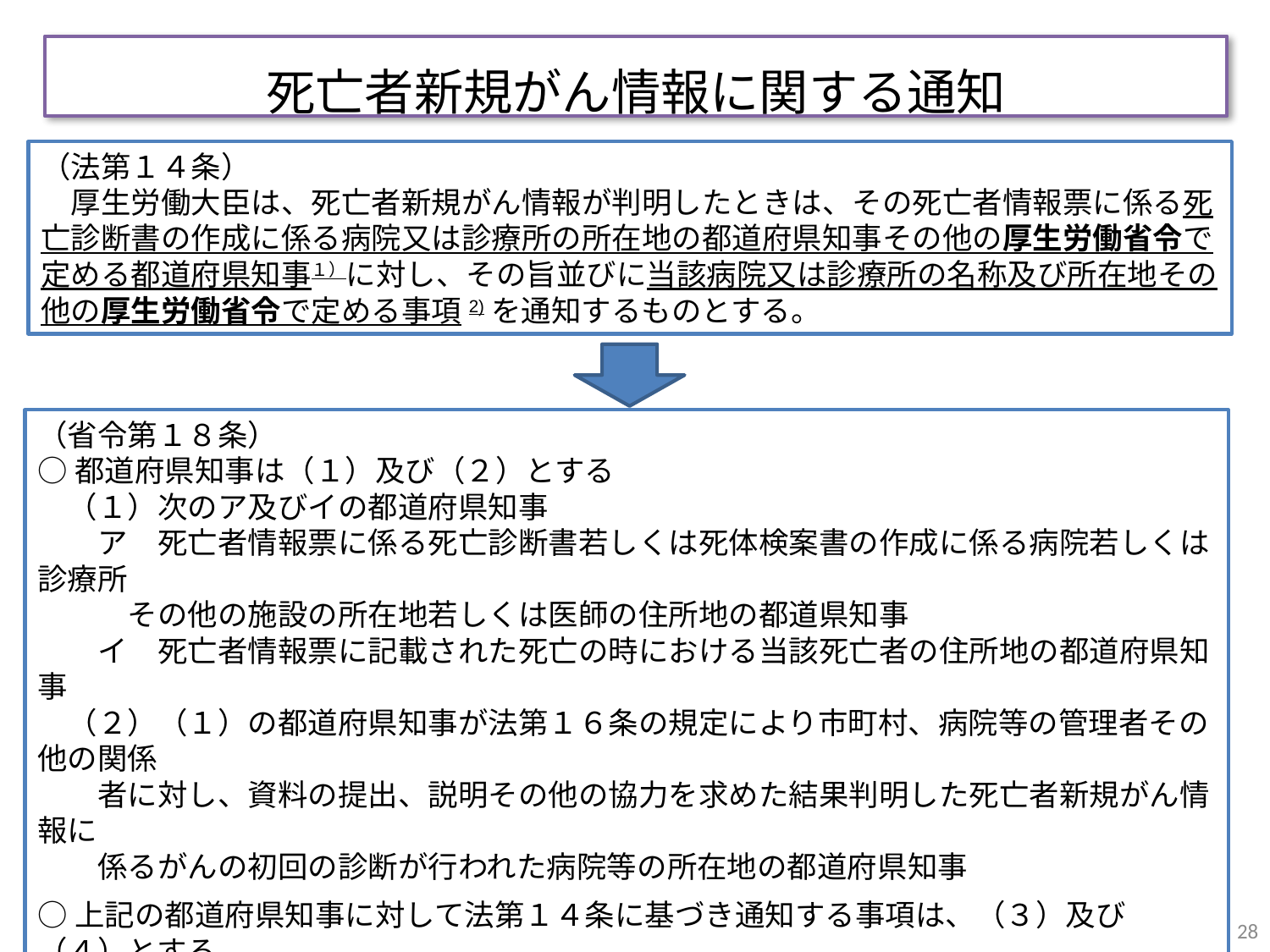

死亡者新規がん情報に関する通知
（法第１４条）
　厚生労働大臣は、死亡者新規がん情報が判明したときは、その死亡者情報票に係る死亡診断書の作成に係る病院又は診療所の所在地の都道府県知事その他の厚生労働省令で定める都道府県知事１）に対し、その旨並びに当該病院又は診療所の名称及び所在地その他の厚生労働省令で定める事項2)を通知するものとする。

（省令第１８条）
○都道府県知事は（１）及び（２）とする
　（１）次のア及びイの都道府県知事
　　ア　死亡者情報票に係る死亡診断書若しくは死体検案書の作成に係る病院若しくは診療所
　　　その他の施設の所在地若しくは医師の住所地の都道県知事
　　イ　死亡者情報票に記載された死亡の時における当該死亡者の住所地の都道府県知事
　（２）（１）の都道府県知事が法第１６条の規定により市町村、病院等の管理者その他の関係
　　者に対し、資料の提出、説明その他の協力を求めた結果判明した死亡者新規がん情報に
　　係るがんの初回の診断が行われた病院等の所在地の都道府県知事

○上記の都道府県知事に対して法第１４条に基づき通知する事項は、（３）及び（４）とする
　（３）死亡診断書の作成に係る病院若しくは診療所その他の施設の名称及び所在地又は医
　　師の住所地
　（４）当該死亡者新規がん情報に係る死亡者の氏名、性別、生年月日及び住所並びに当該
　　死亡者の死亡した日及び死亡の原因
28